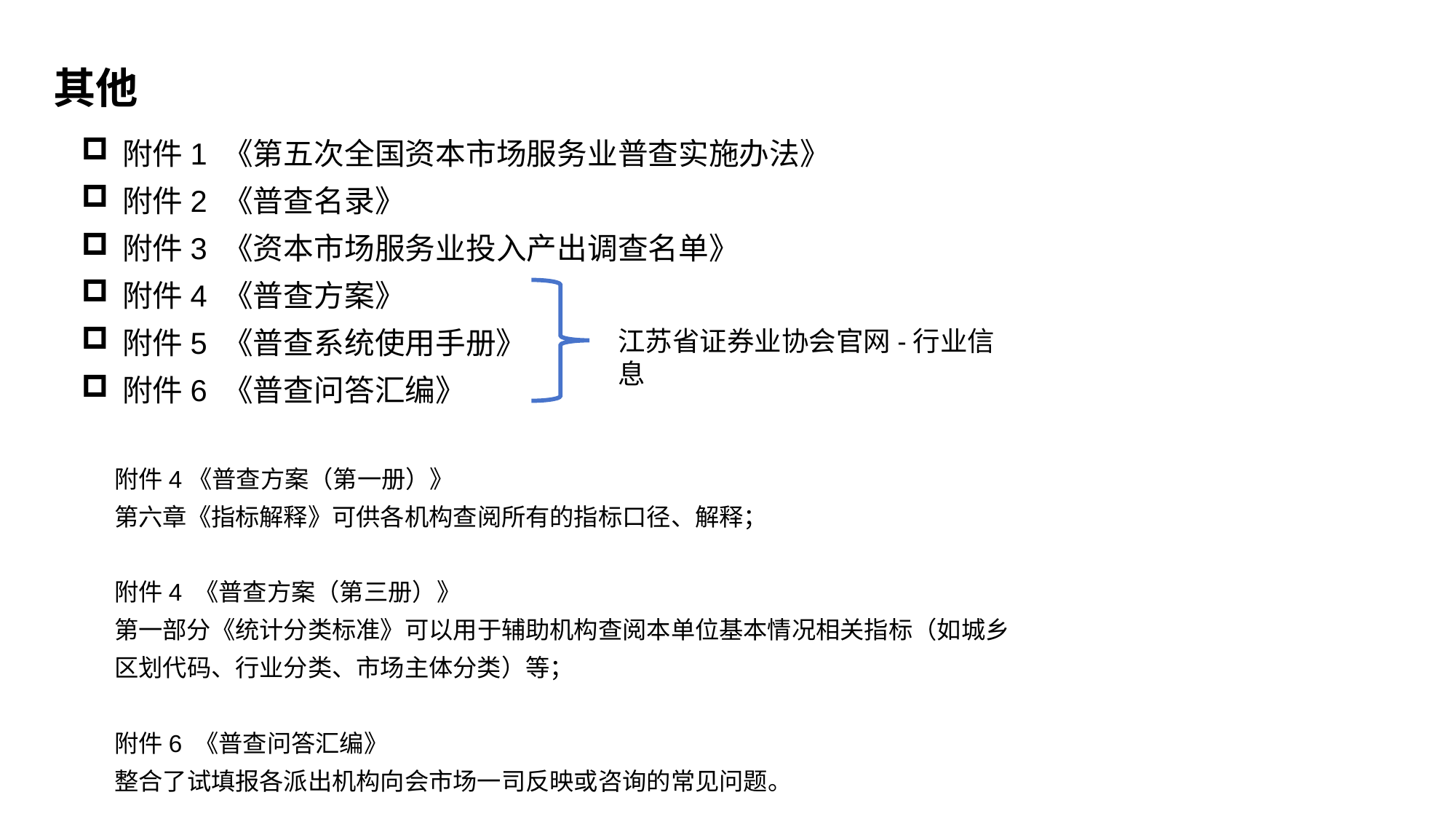

其他
附件1 《第五次全国资本市场服务业普查实施办法》
附件2 《普查名录》
附件3 《资本市场服务业投入产出调查名单》
附件4 《普查方案》
附件5 《普查系统使用手册》
附件6 《普查问答汇编》

     附件4《普查方案（第一册）》
     第六章《指标解释》可供各机构查阅所有的指标口径、解释；

     附件4 《普查方案（第三册）》
     第一部分《统计分类标准》可以用于辅助机构查阅本单位基本情况相关指标（如城乡
     区划代码、行业分类、市场主体分类）等；

     附件6 《普查问答汇编》
     整合了试填报各派出机构向会市场一司反映或咨询的常见问题。

江苏省证券业协会官网-行业信息